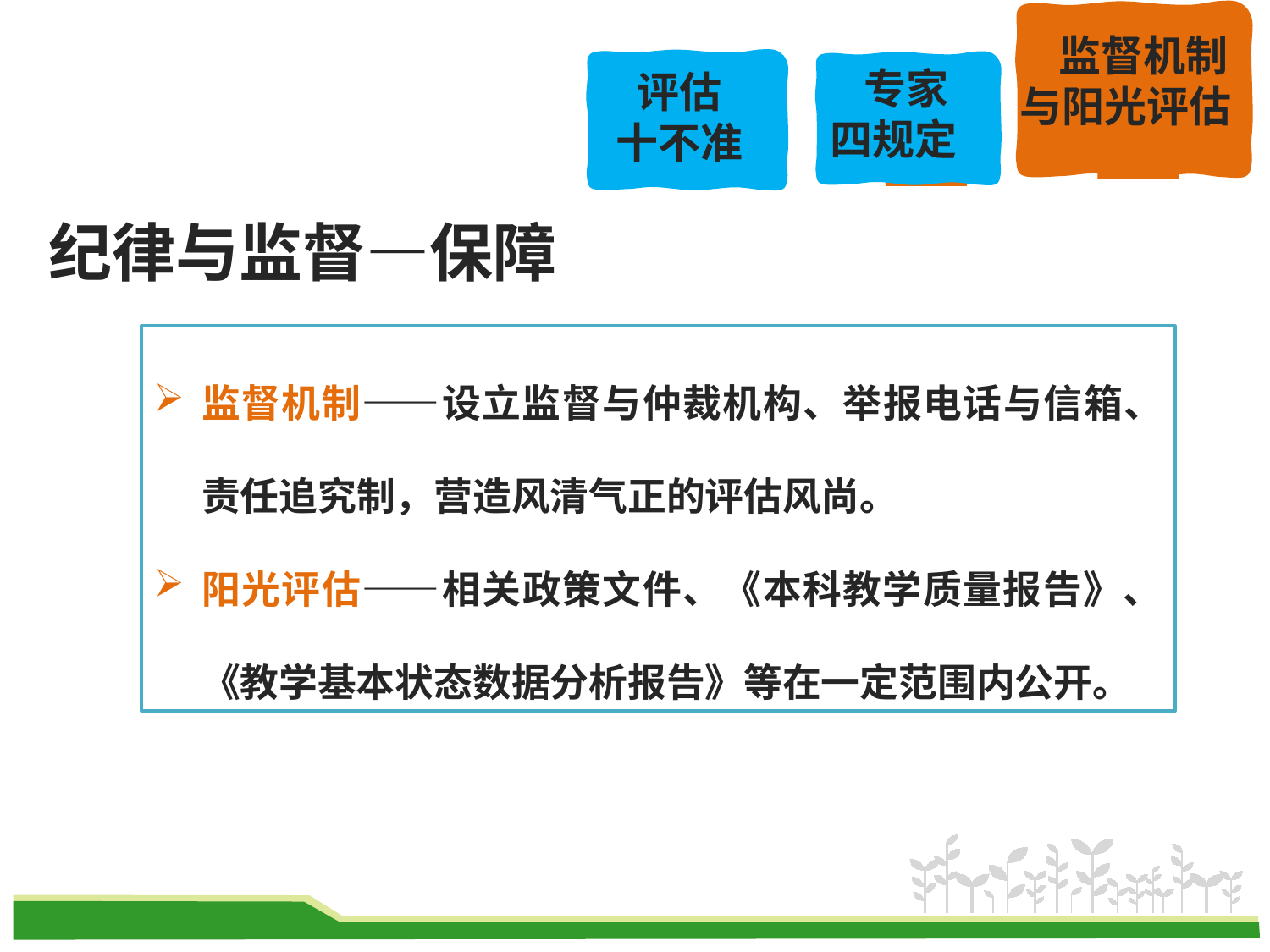

监督机制
与阳光评估
课程
介绍

课程
介绍
评估
十不准

专家
四规定
课程
介绍
纪律与监督—保障
监督机制——设立监督与仲裁机构、举报电话与信箱、责任追究制，营造风清气正的评估风尚。
阳光评估——相关政策文件、《本科教学质量报告》、《教学基本状态数据分析报告》等在一定范围内公开。
50